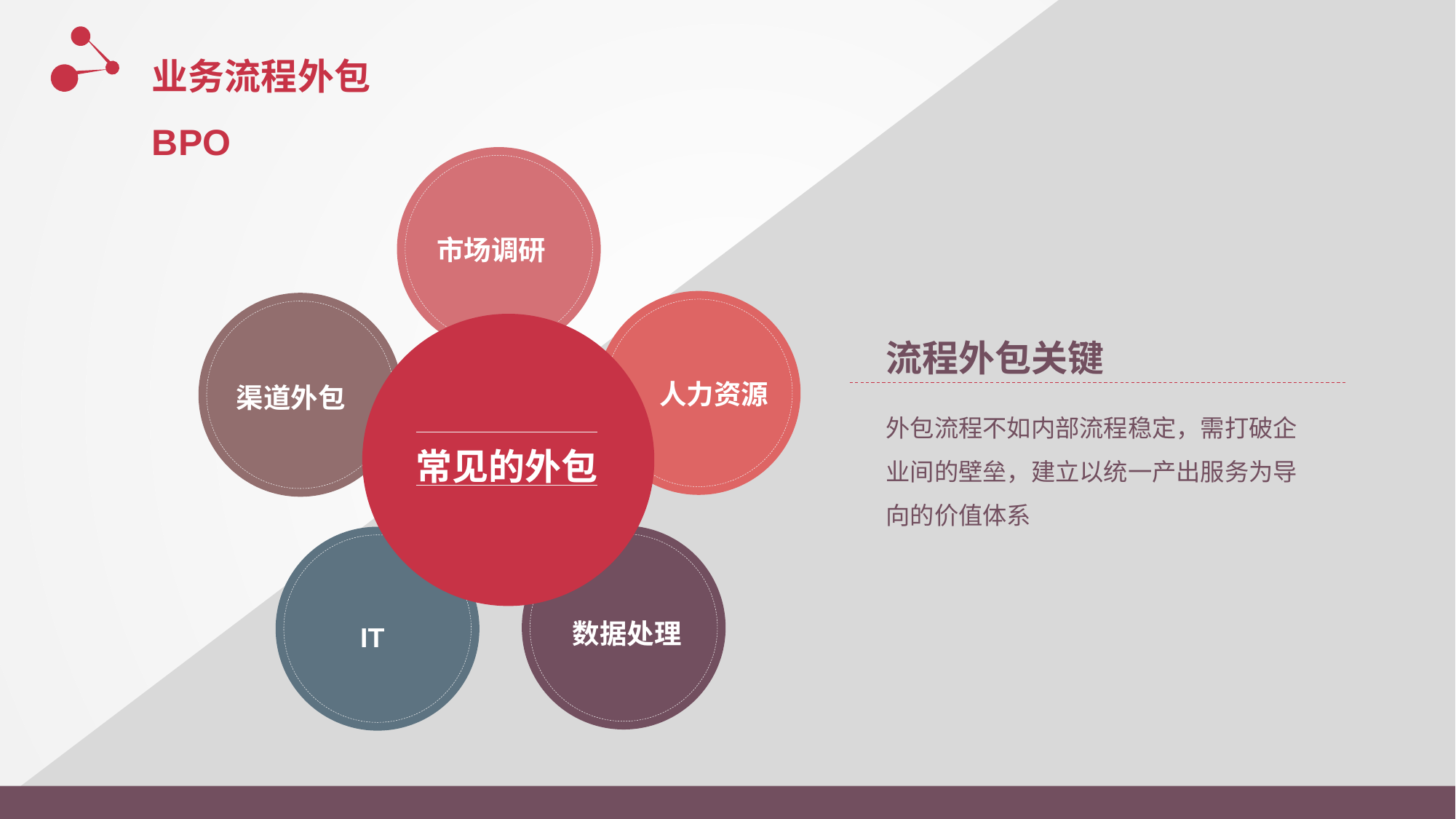

业务流程外包BPO

市场调研

流程外包关键

人力资源
渠道外包
外包流程不如内部流程稳定，需打破企业间的壁垒，建立以统一产出服务为导向的价值体系
常见的外包

数据处理
IT